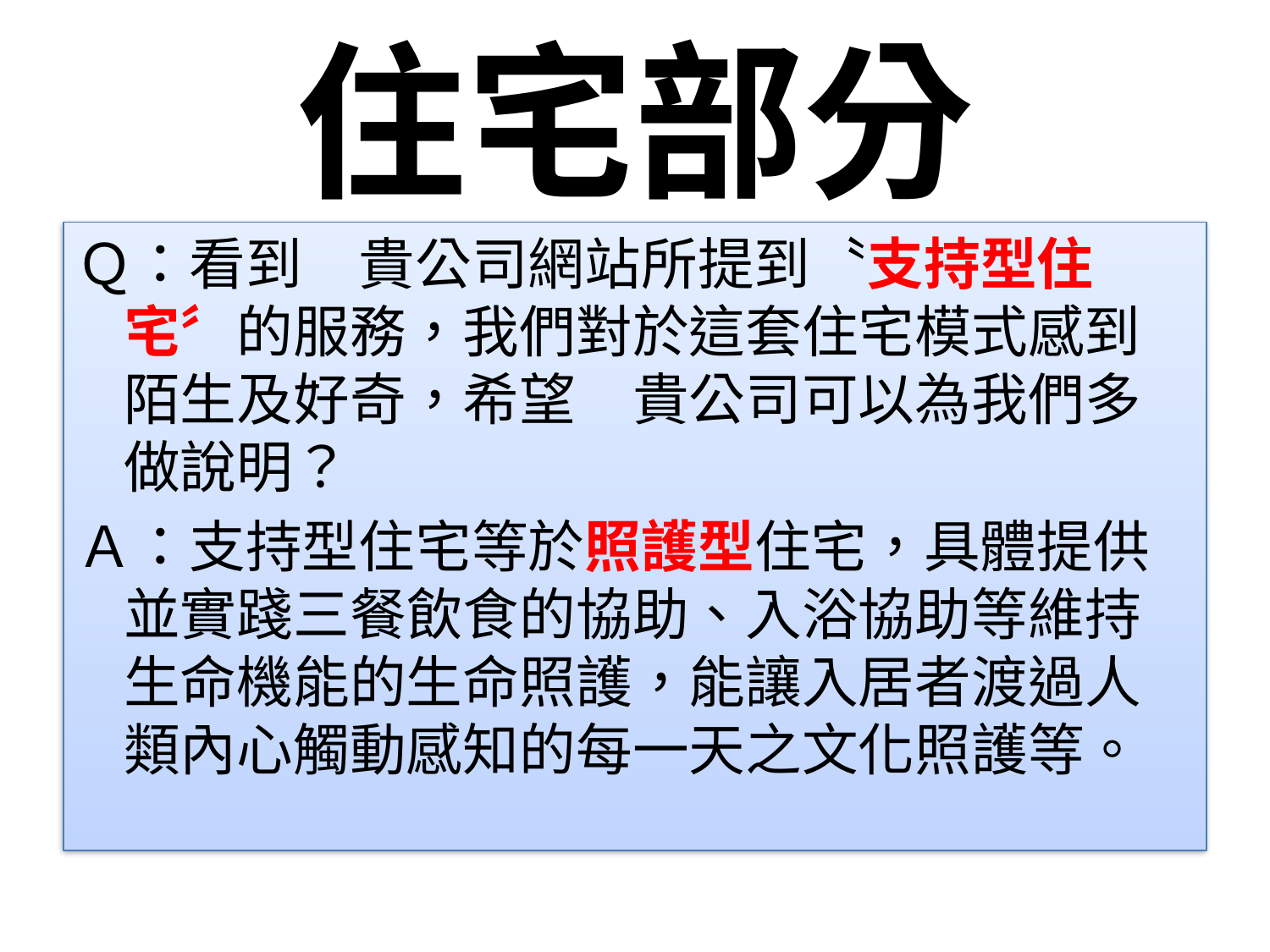

# 住宅部分
Ｑ：看到　貴公司網站所提到〝支持型住宅〞的服務，我們對於這套住宅模式感到陌生及好奇，希望　貴公司可以為我們多做說明？
Ａ：支持型住宅等於照護型住宅，具體提供並實踐三餐飲食的協助、入浴協助等維持生命機能的生命照護，能讓入居者渡過人類內心觸動感知的每一天之文化照護等。